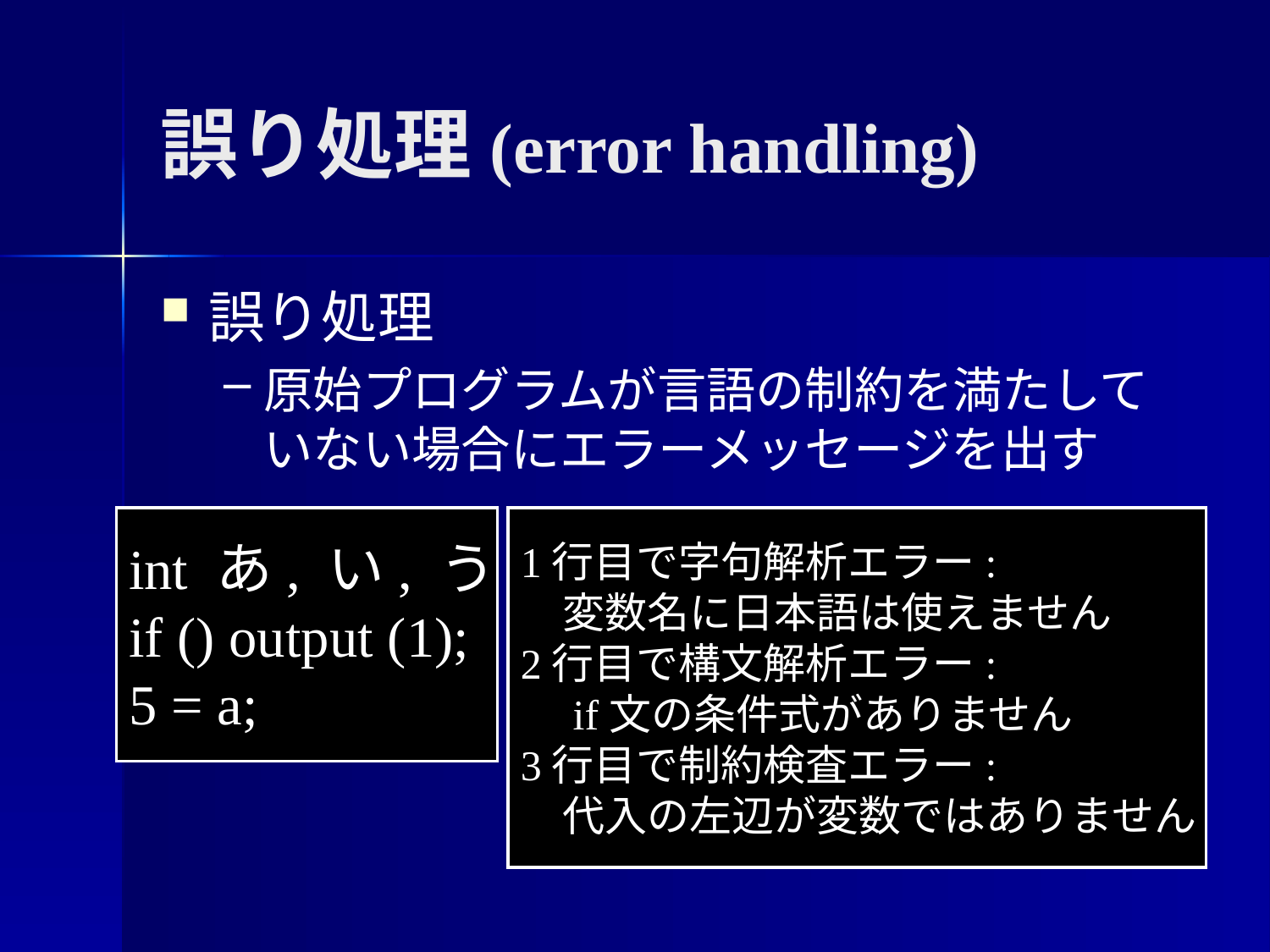

# 誤り処理(error handling)
誤り処理
原始プログラムが言語の制約を満たしていない場合にエラーメッセージを出す
int あ, い, う;
if () output (1);
5 = a;
1行目で字句解析エラー:
　変数名に日本語は使えません
2行目で構文解析エラー:
　if文の条件式がありません
3行目で制約検査エラー:
　代入の左辺が変数ではありません